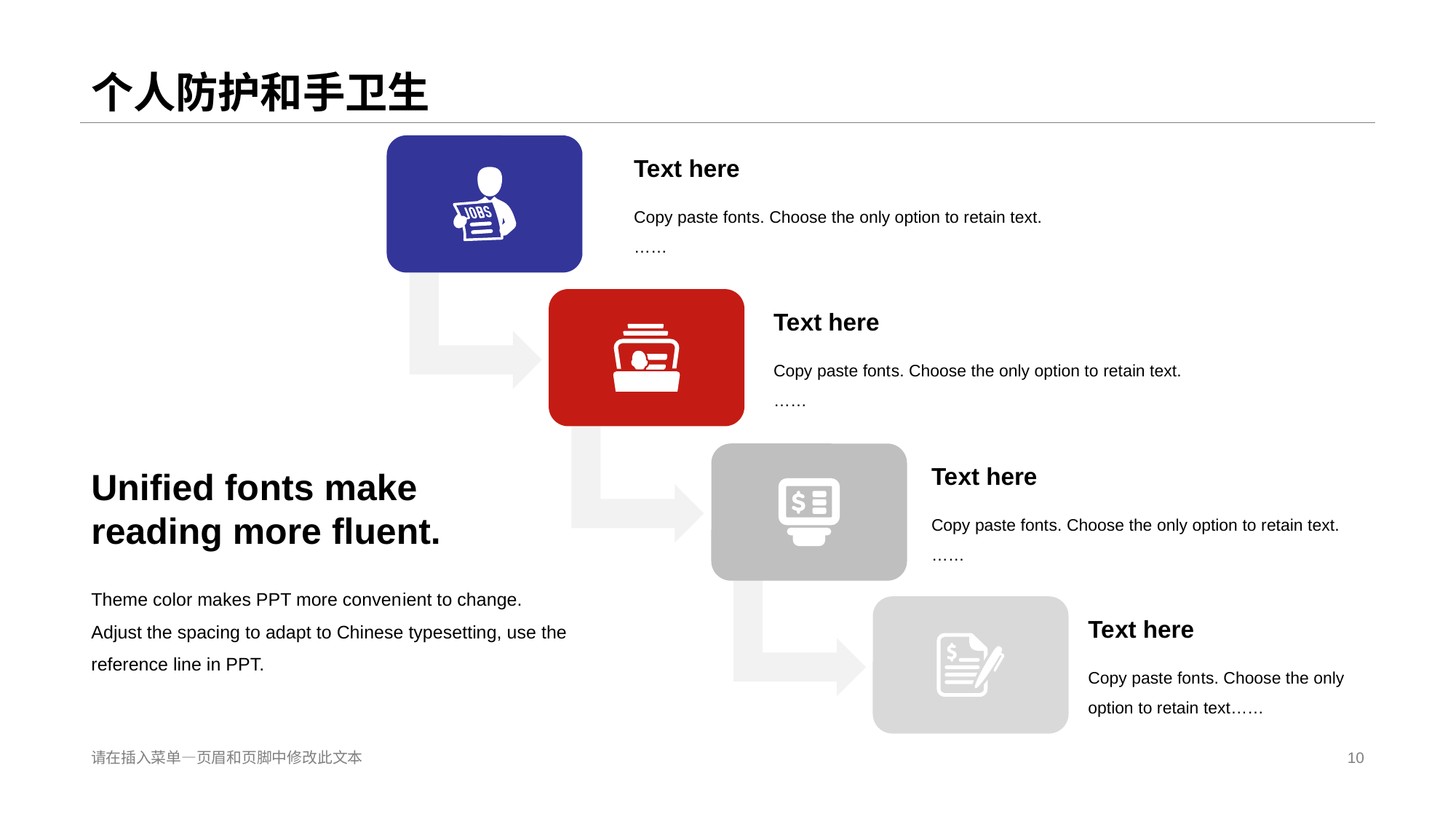

# 个人防护和手卫生

Te xt here

Copy paste font s. Choose the only option to retain text.
……

Te xt here

Copy paste font s. Choose the only option to retain text.
……

Unified fo nts make
reading more fluent.

Te xt here

Copy paste font s. Choose the only option to retain text.
……
Theme color makes PPT more conven ient to change.
Adjust the spacing to adapt to Chinese typesetting, use the reference line in PPT.

Te xt here

Copy paste fon ts. Choose the only option to retain text……
请在插入菜单—页眉和页脚中修改此文本
10